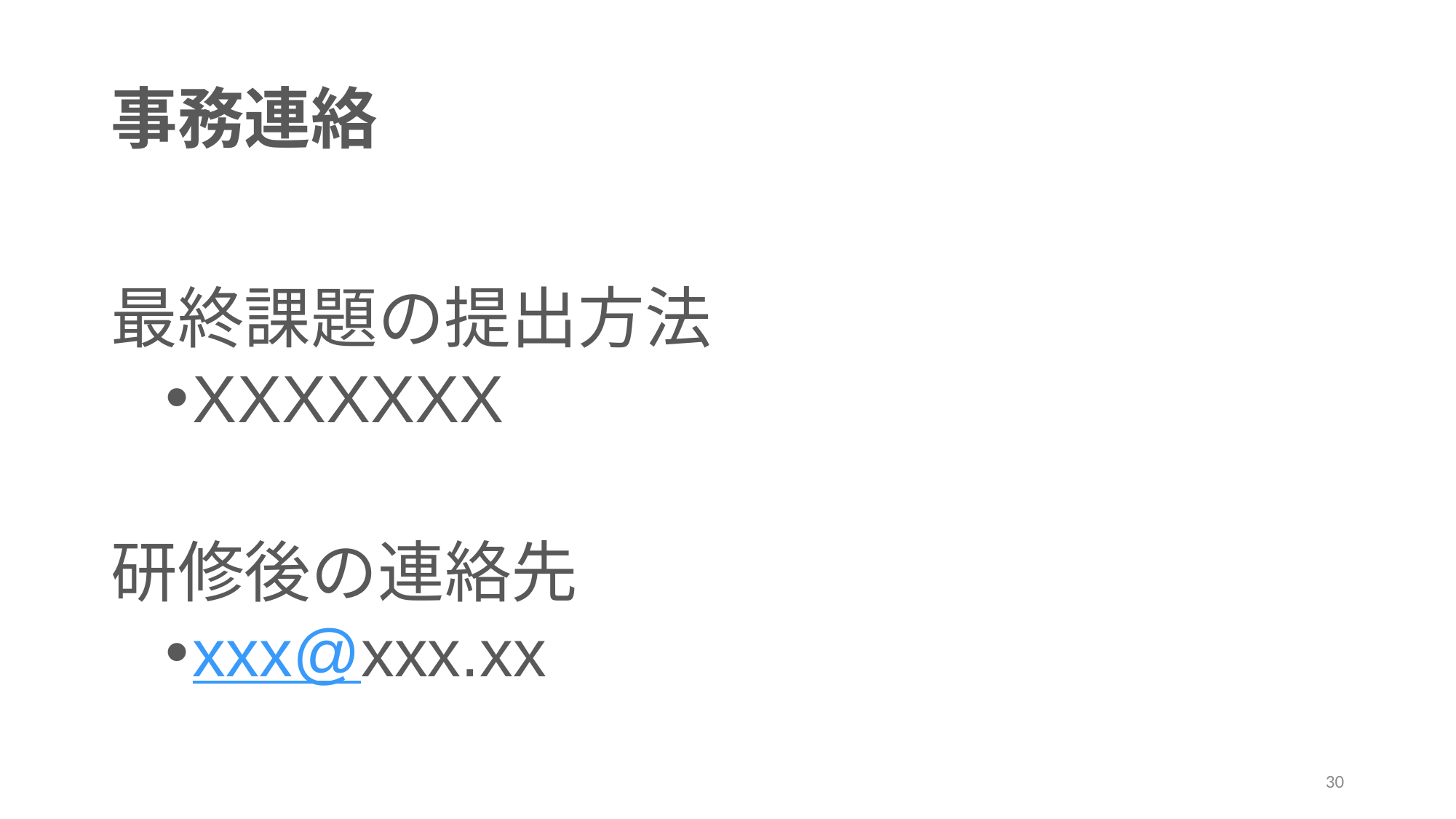

# 事務連絡
最終課題の提出方法
XXXXXXX

研修後の連絡先
xxx@xxx.xx
30